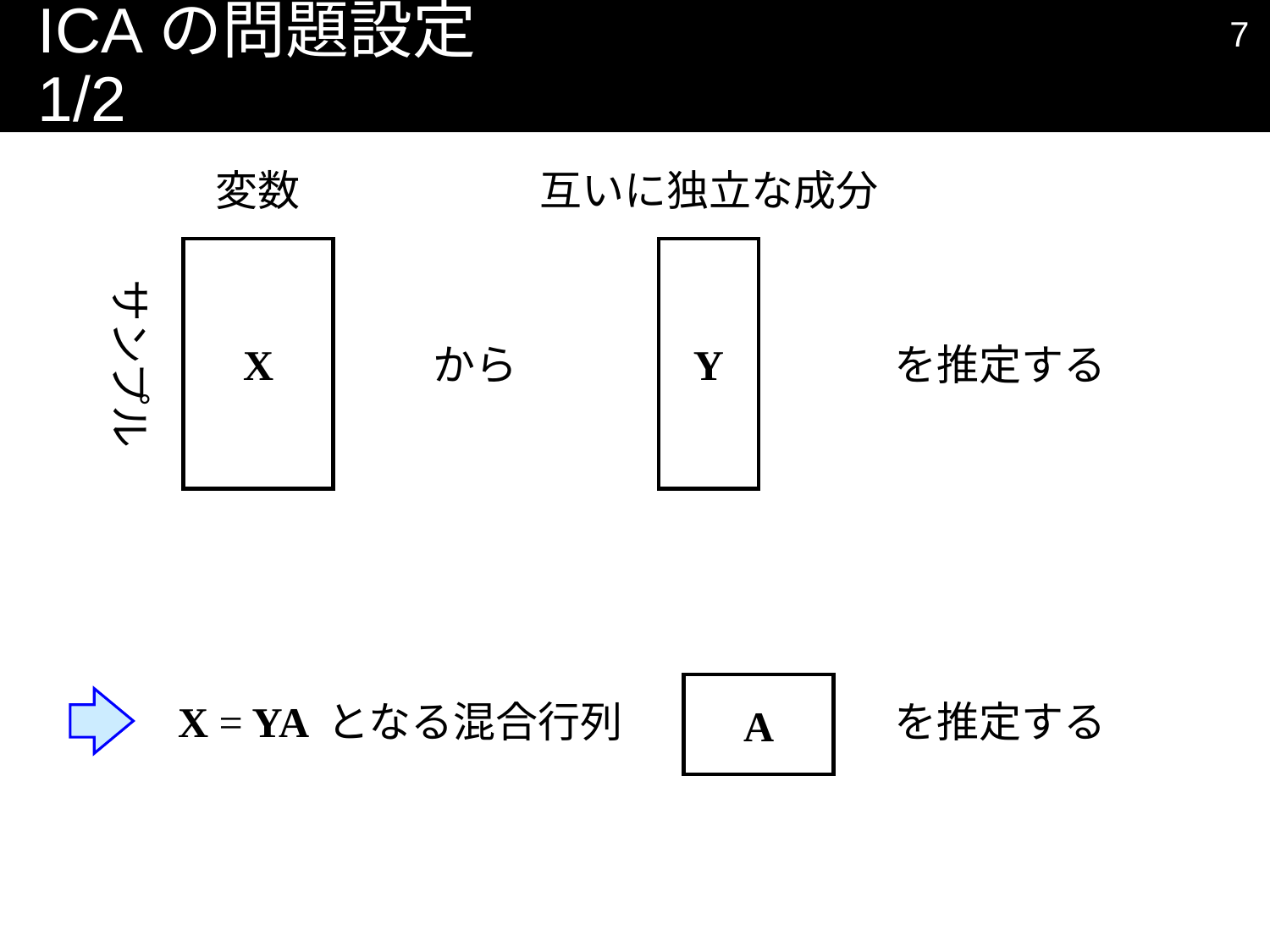

7
# ICAの問題設定 1/2
変数
互いに独立な成分
X
Y
サンプル
から
を推定する
A

を推定する
X = YA となる混合行列